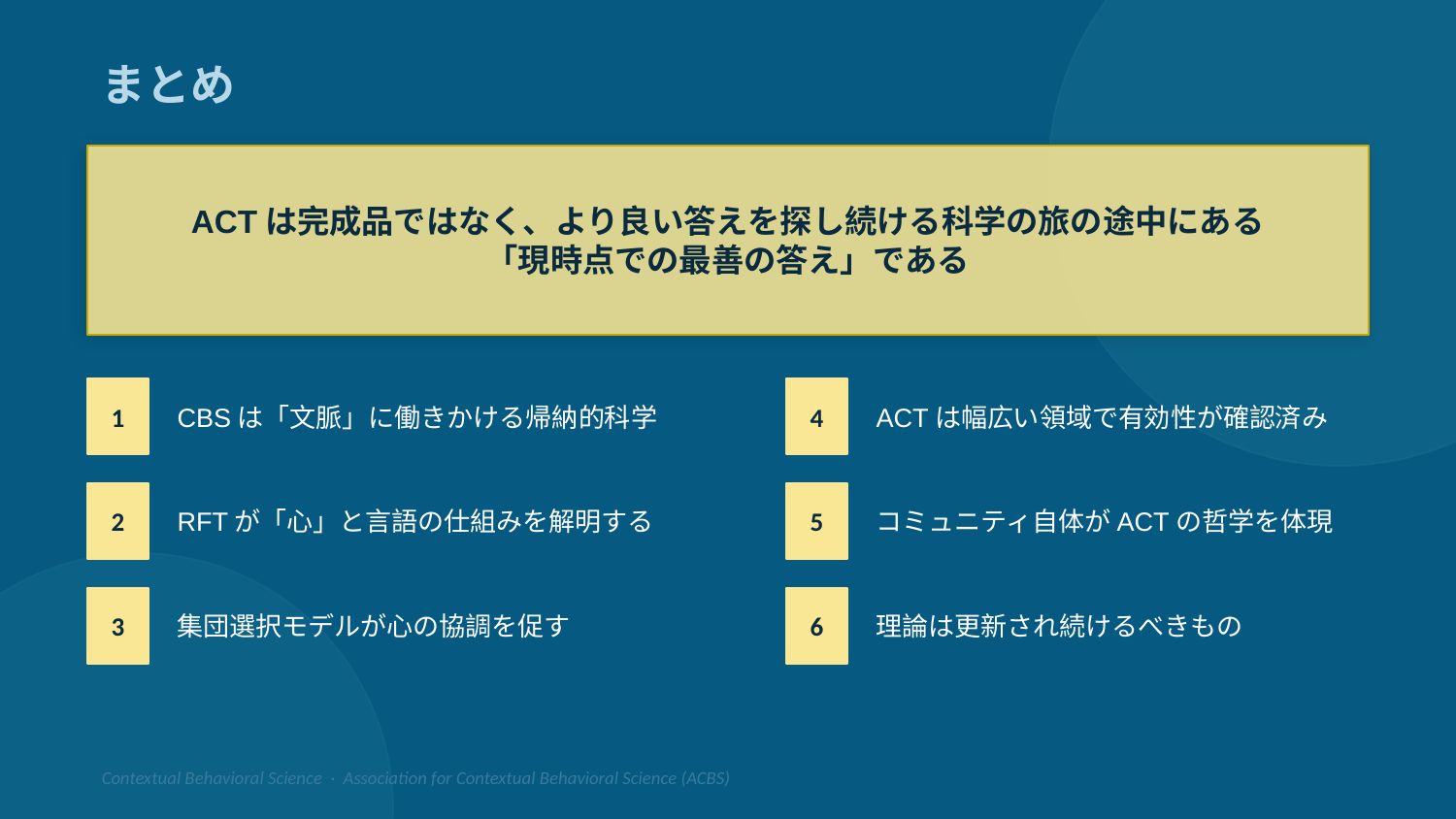

まとめ

ACTは完成品ではなく、より良い答えを探し続ける科学の旅の途中にある
「現時点での最善の答え」である

1
CBSは「文脈」に働きかける帰納的科学

4
ACTは幅広い領域で有効性が確認済み

2
RFTが「心」と言語の仕組みを解明する

5
コミュニティ自体がACTの哲学を体現

3
集団選択モデルが心の協調を促す

6
理論は更新され続けるべきもの
Contextual Behavioral Science  ·  Association for Contextual Behavioral Science (ACBS)